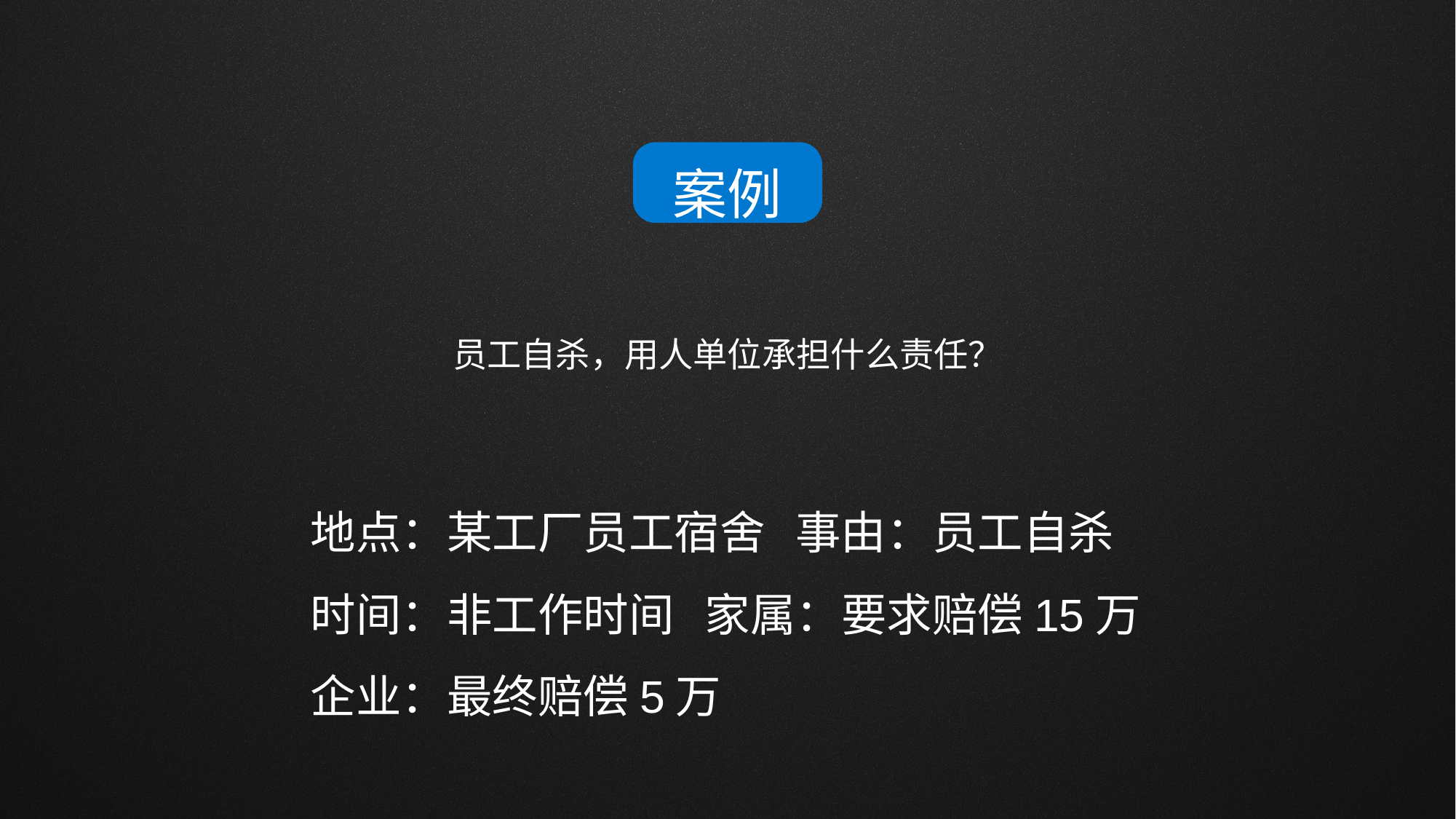

案例
员工自杀，用人单位承担什么责任？
地点：某工厂员工宿舍   事由：员工自杀
时间：非工作时间   家属：要求赔偿15万
企业：最终赔偿5万